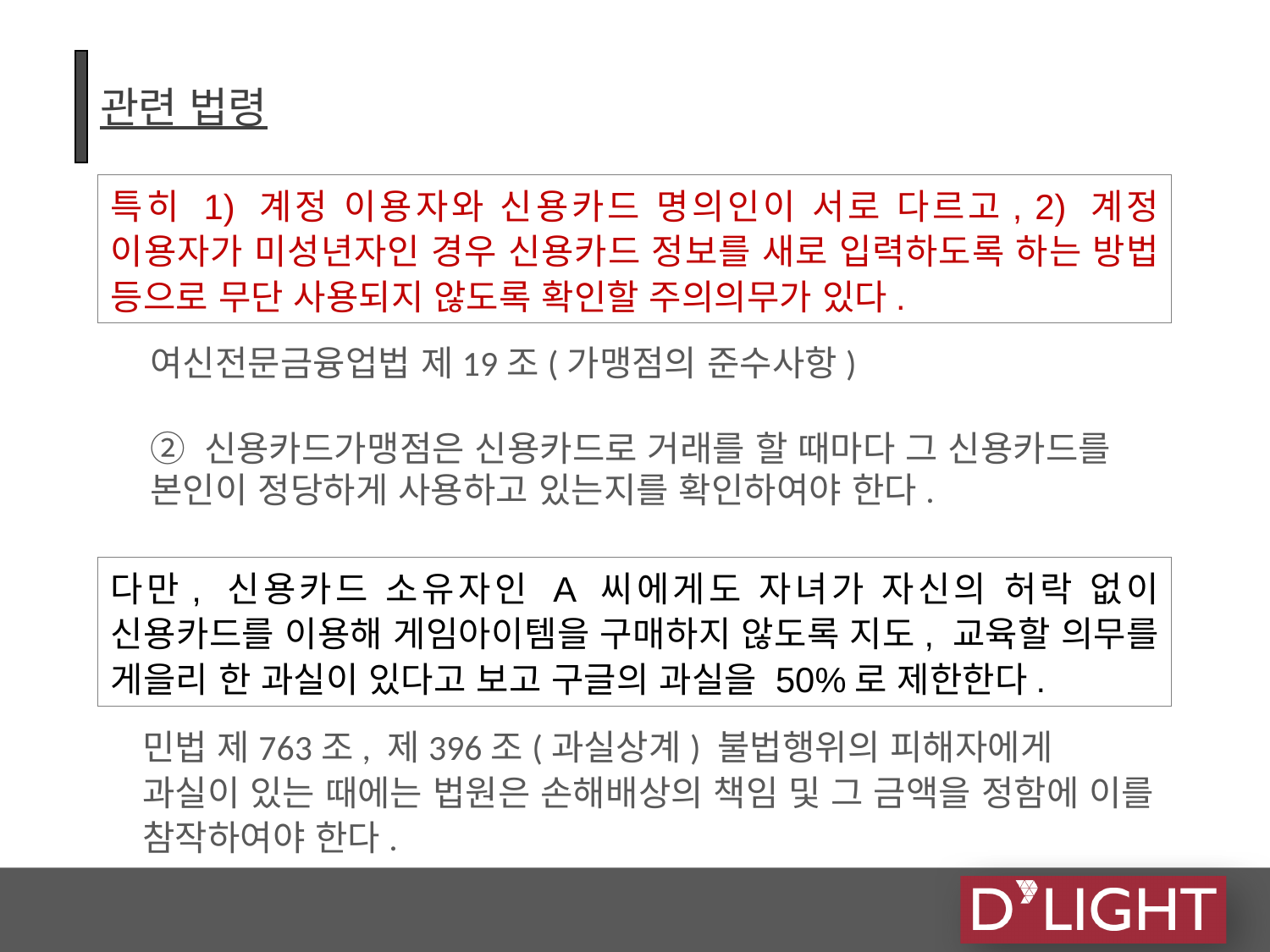

# 관련 법령
특히 1) 계정 이용자와 신용카드 명의인이 서로 다르고, 2) 계정 이용자가 미성년자인 경우 신용카드 정보를 새로 입력하도록 하는 방법 등으로 무단 사용되지 않도록 확인할 주의의무가 있다.
여신전문금융업법 제19조(가맹점의 준수사항)

② 신용카드가맹점은 신용카드로 거래를 할 때마다 그 신용카드를 본인이 정당하게 사용하고 있는지를 확인하여야 한다.
다만, 신용카드 소유자인 A 씨에게도 자녀가 자신의 허락 없이 신용카드를 이용해 게임아이템을 구매하지 않도록 지도, 교육할 의무를 게을리 한 과실이 있다고 보고 구글의 과실을 50%로 제한한다.
민법 제763조, 제396조(과실상계) 불법행위의 피해자에게 과실이 있는 때에는 법원은 손해배상의 책임 및 그 금액을 정함에 이를 참작하여야 한다.